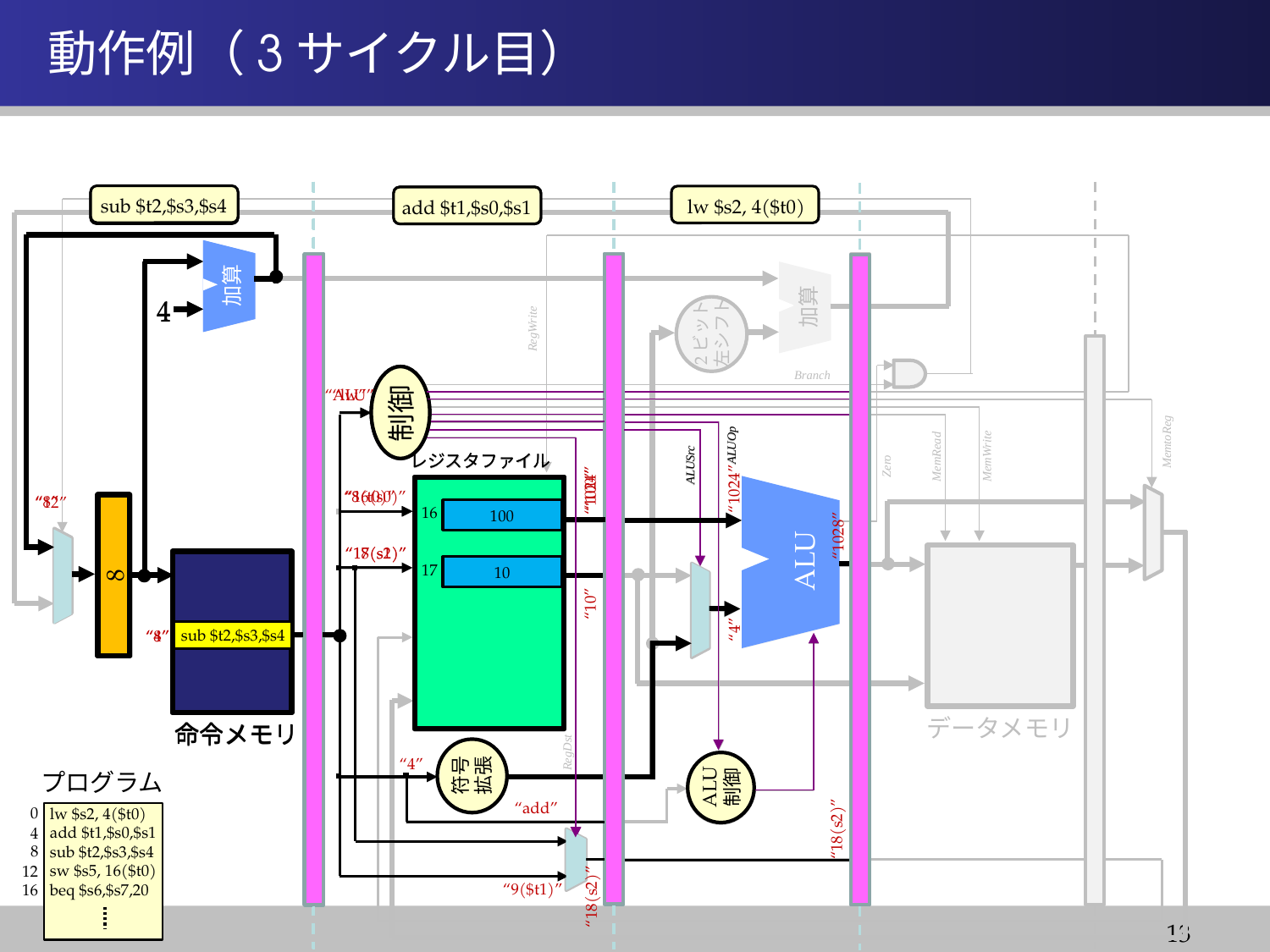

情報システム基盤学基礎１
# 動作例（3サイクル目）

“100”
“10”

“1028”

sub $t2,$s3,$s4

lw $s2, 4($t0)

lw $s2, 4($t0)

add $t1,$s0,$s1

lw $s2, 4($t0)

add $t1,$s0,$s1

加算

4

8

命令メモリ

加算

4

8

命令メモリ

加算

加算
4

ALUOp
ALUSrc

ALU

ALU
制御
“1024”
“4”
2ビット
左シフト
RegWrite

Branch

制御
レジスタファイル

符号
拡張

制御
レジスタファイル

“ALU”
“16(s0)”
“17(s1)”
“add”
“9($t1)”

“lw”
“1024”
“8(t0)”
“8”
“18(s2)”
“4”
add $t1,$s0,$s1
“4”
制御
ALUOp
MemtoReg
Zero
MemRead
MemWrite
レジスタファイル
ALUSrc

“12”
16
100
17
10
8
1024

ALU

PC

“8”
sub $t2,$s3,$s4

データメモリ
命令メモリ
RegDst

符号
拡張

ALU
制御
プログラム
0
lw $s2, 4($t0)
add $t1,$s0,$s1
sub $t2,$s3,$s4
sw $s5, 16($t0)
beq $s6,$s7,20
“18(s2)”
4
8

12
16
“18(s2)”
13